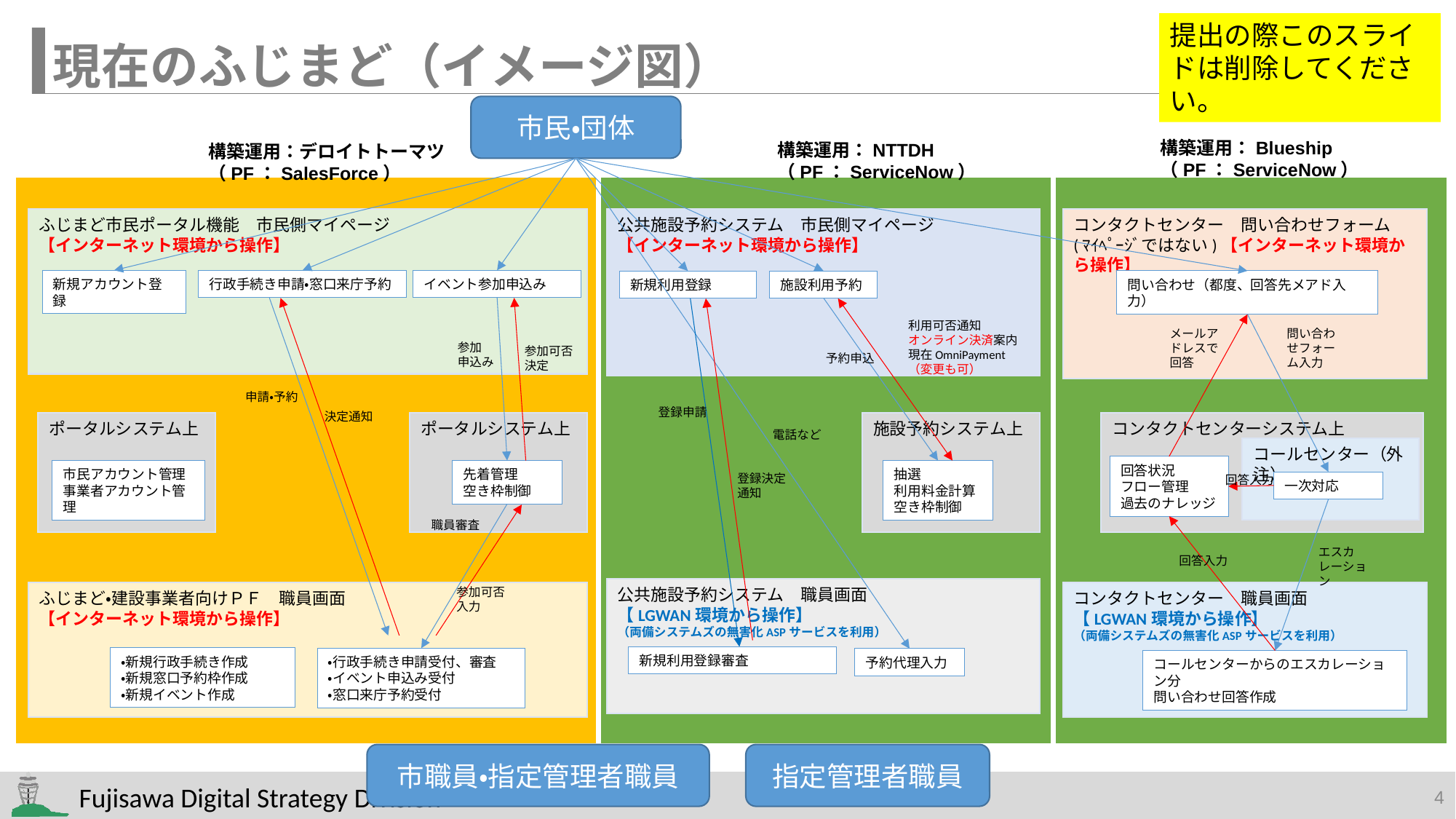

提出の際このスライドは削除してください。

現在のふじまど（イメージ図）
市民・団体
構築運用：Blueship
（PF：ServiceNow）
構築運用：NTTDH
（PF：ServiceNow）
構築運用：デロイトトーマツ
（PF：SalesForce）

ふじまど市民ポータル機能　市民側マイページ
【インターネット環境から操作】

公共施設予約システム　市民側マイページ
【インターネット環境から操作】

コンタクトセンター　問い合わせフォーム
(ﾏｲﾍﾟｰｼﾞではない)【インターネット環境から操作】

イベント参加申込み
新規アカウント登録
行政手続き申請・窓口来庁予約
新規利用登録
施設利用予約
問い合わせ（都度、回答先メアド入力）
利用可否通知
オンライン決済案内
現在OmniPayment
（変更も可）
メールアドレスで回答
問い合わせフォーム入力
参加
申込み
参加可否
決定
予約申込
申請・予約
登録申請
決定通知
ポータルシステム上
ポータルシステム上
施設予約システム上
コンタクトセンターシステム上
電話など
コールセンター（外注）
回答状況
フロー管理
過去のナレッジ
市民アカウント管理
事業者アカウント管理
先着管理
空き枠制御
抽選
利用料金計算
空き枠制御
登録決定
通知
回答入力
一次対応
職員審査
エスカレーション
回答入力
公共施設予約システム　職員画面
【LGWAN環境から操作】
（両備システムズの無害化ASPサービスを利用）

参加可否
入力
ふじまど・建設事業者向けＰＦ　職員画面
【インターネット環境から操作】
コンタクトセンター　職員画面
【LGWAN環境から操作】
（両備システムズの無害化ASPサービスを利用）

新規利用登録審査
・新規行政手続き作成
・新規窓口予約枠作成
・新規イベント作成
・行政手続き申請受付、審査
・イベント申込み受付
・窓口来庁予約受付
予約代理入力
コールセンターからのエスカレーション分
問い合わせ回答作成
市職員・指定管理者職員
指定管理者職員
4